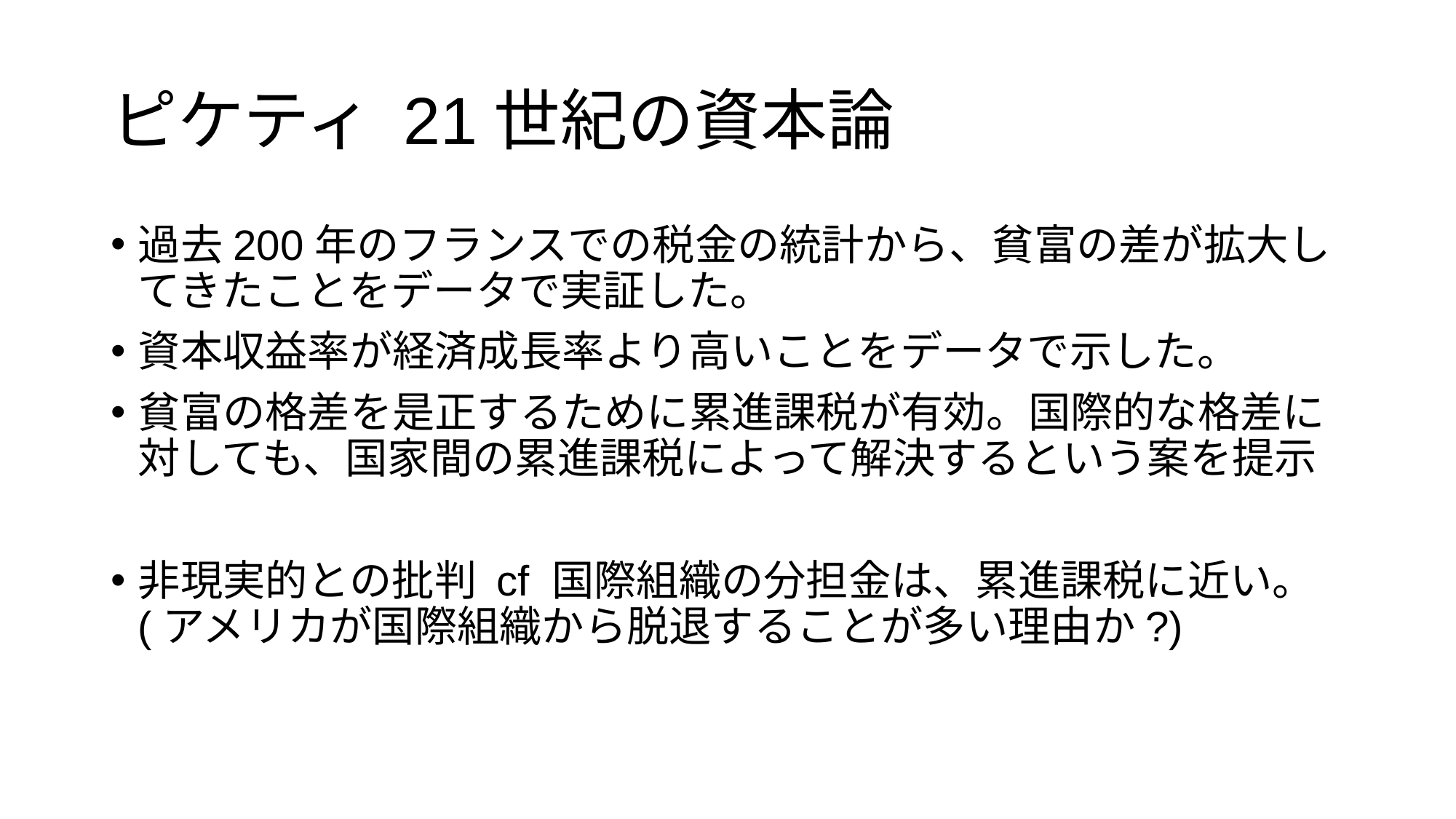

# ピケティ 21世紀の資本論
過去200年のフランスでの税金の統計から、貧富の差が拡大してきたことをデータで実証した。
資本収益率が経済成長率より高いことをデータで示した。
貧富の格差を是正するために累進課税が有効。国際的な格差に対しても、国家間の累進課税によって解決するという案を提示

非現実的との批判 cf 国際組織の分担金は、累進課税に近い。(アメリカが国際組織から脱退することが多い理由か?)